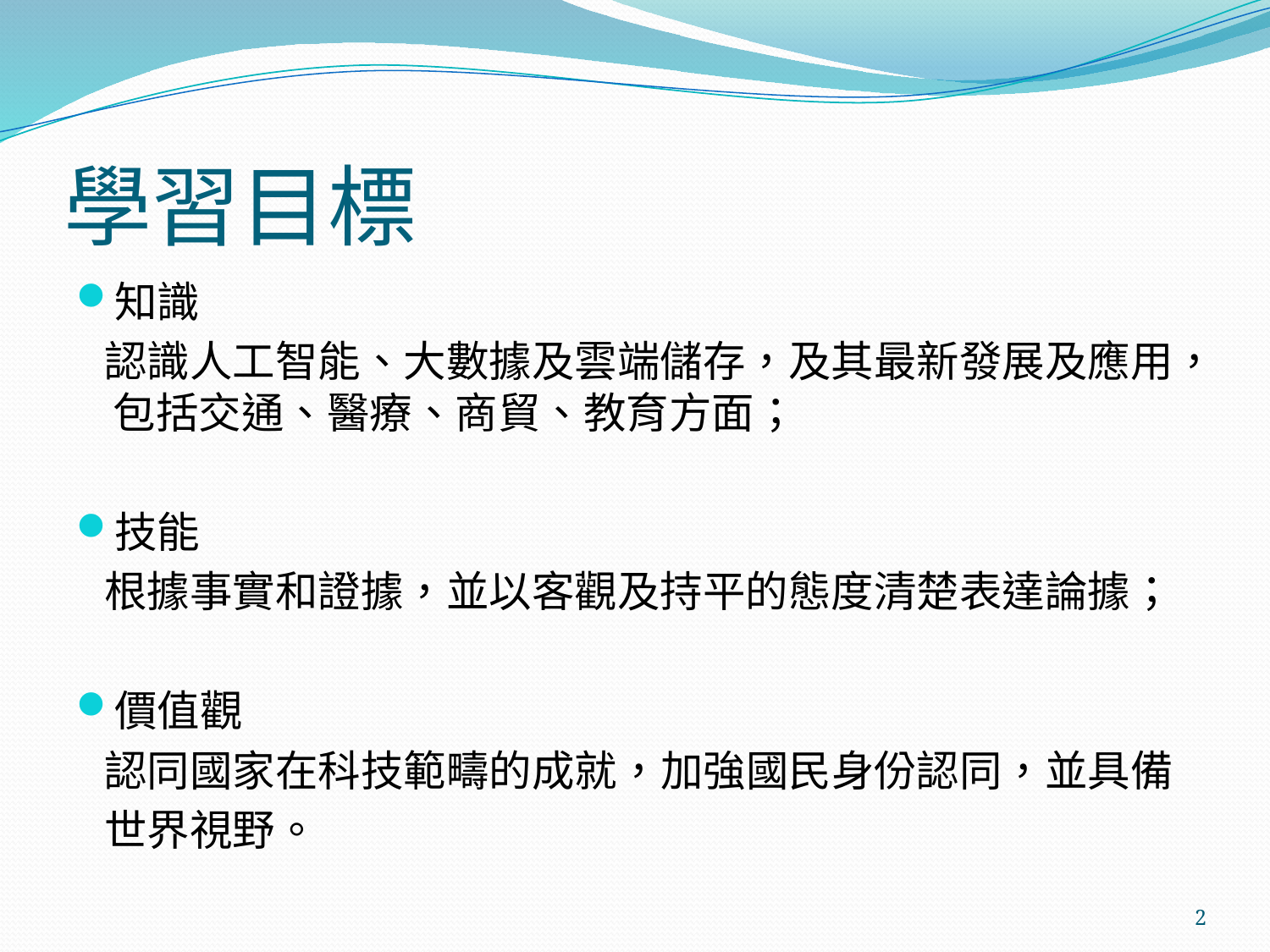

# 學習目標
知識
  認識人工智能、大數據及雲端儲存，及其最新發展及應用，包括交通、醫療、商貿、教育方面；

技能
  根據事實和證據，並以客觀及持平的態度清楚表達論據；

價值觀
  認同國家在科技範疇的成就，加強國民身份認同，並具備
  世界視野。
2